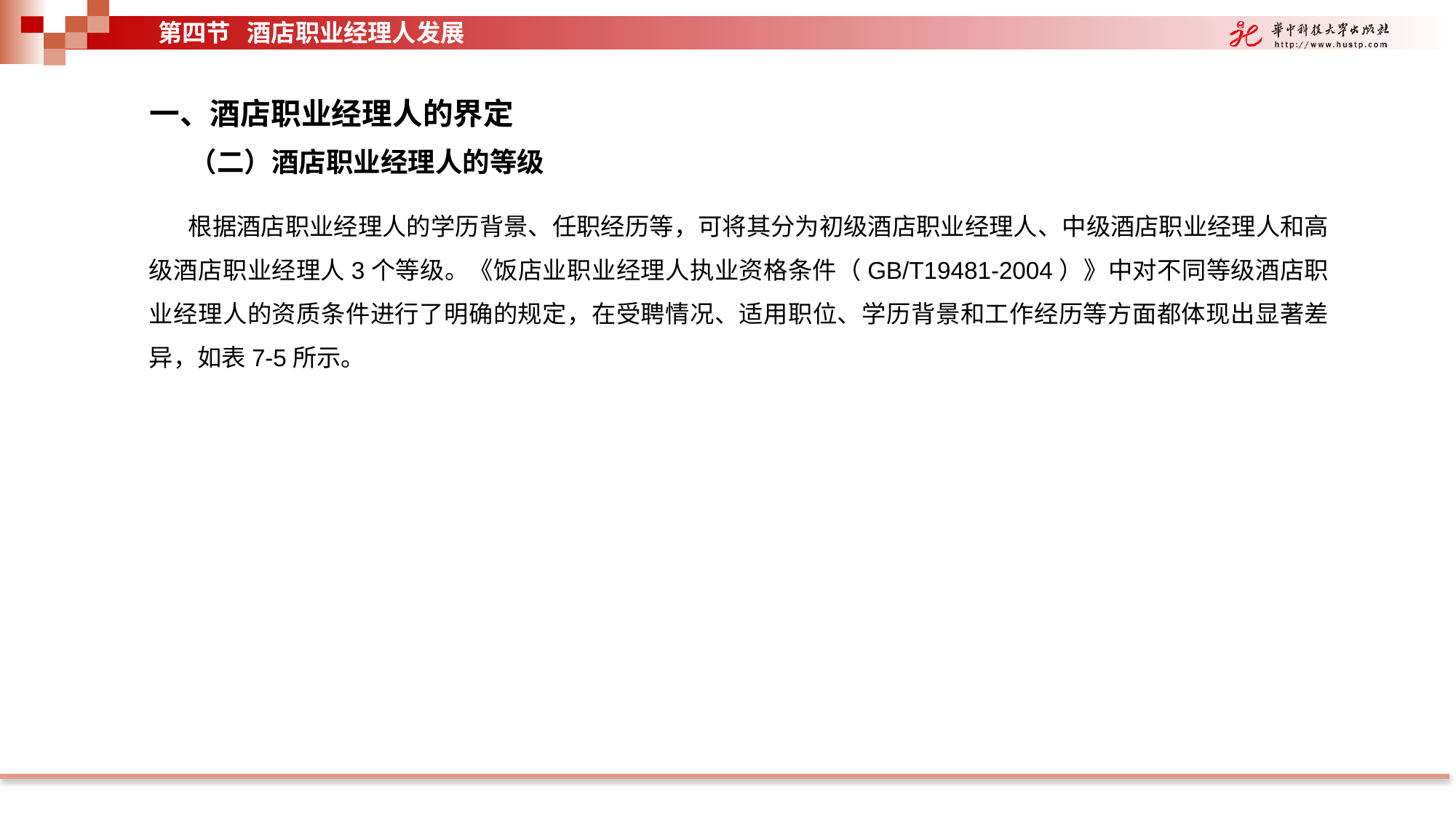

第四节   酒店职业经理人发展
一、酒店职业经理人的界定
（二）酒店职业经理人的等级
      根据酒店职业经理人的学历背景、任职经历等，可将其分为初级酒店职业经理人、中级酒店职业经理人和高级酒店职业经理人3个等级。《饭店业职业经理人执业资格条件（GB/T19481-2004）》中对不同等级酒店职业经理人的资质条件进行了明确的规定，在受聘情况、适用职位、学历背景和工作经历等方面都体现出显著差异，如表7-5所示。